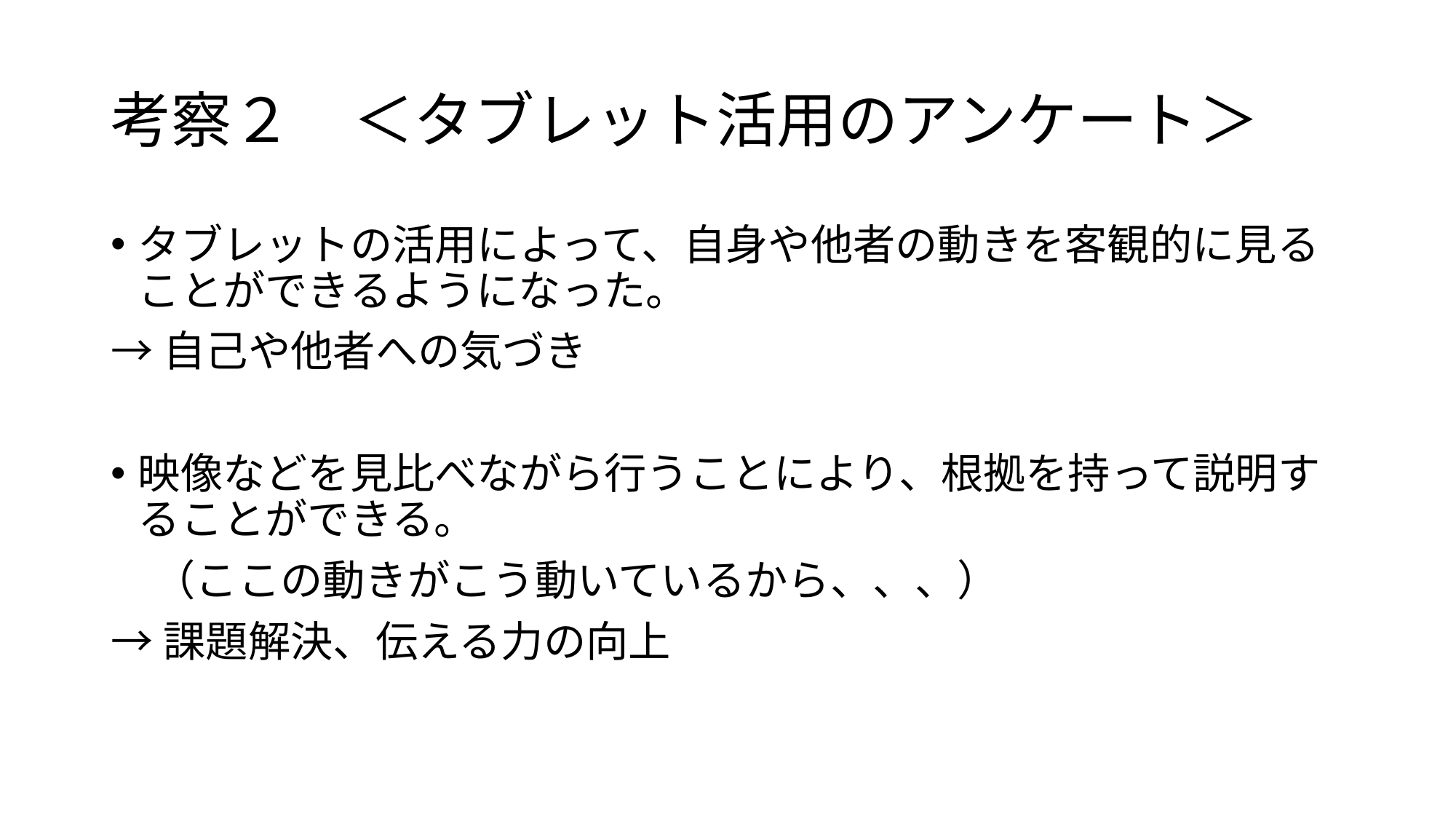

# 考察２　＜タブレット活用のアンケート＞
タブレットの活用によって、自身や他者の動きを客観的に見ることができるようになった。
→自己や他者への気づき

映像などを見比べながら行うことにより、根拠を持って説明することができる。
　（ここの動きがこう動いているから、、、）
→課題解決、伝える力の向上